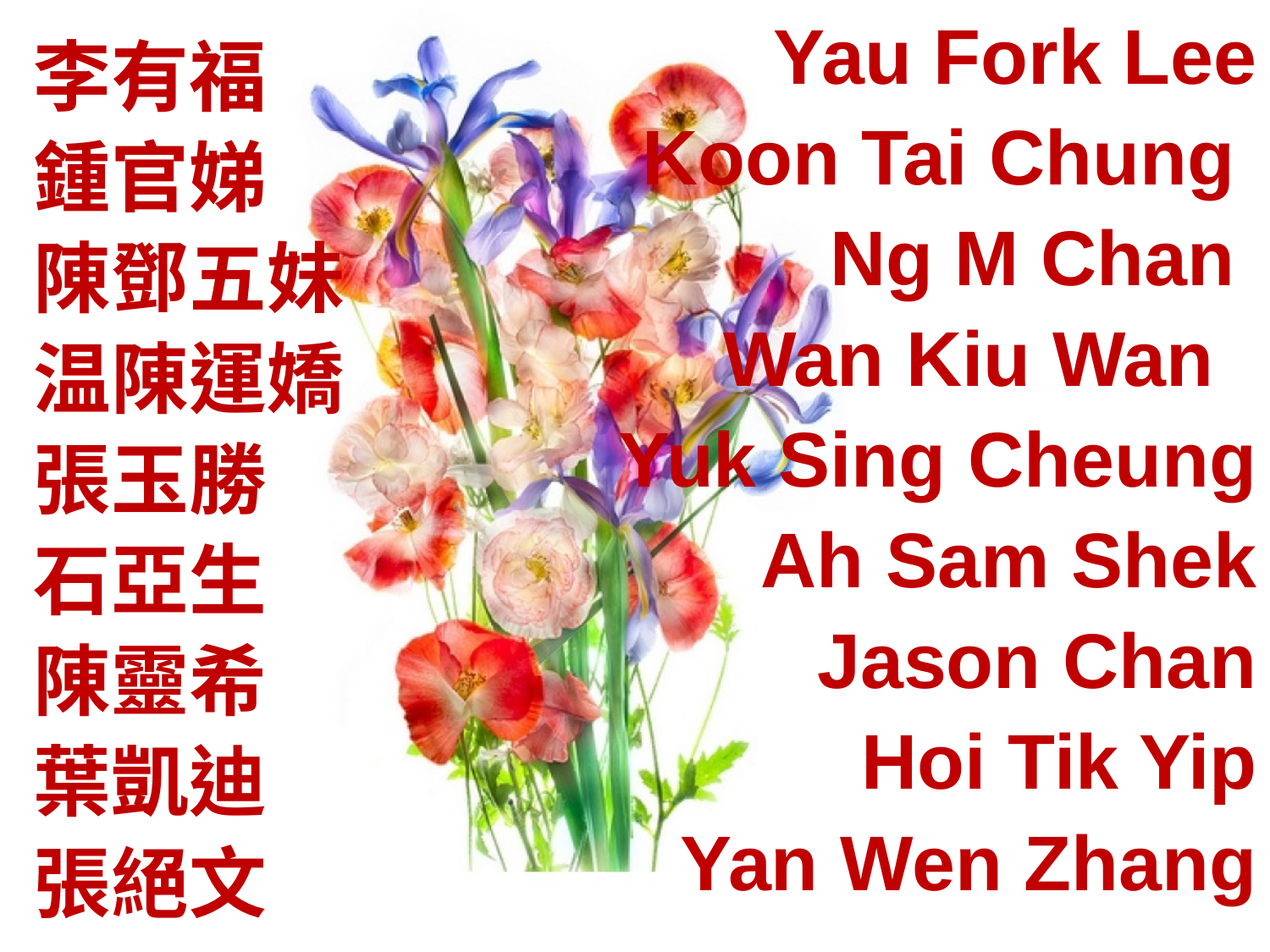

Yau Fork Lee
Koon Tai Chung
Ng M Chan
Wan Kiu Wan
Yuk Sing Cheung
Ah Sam Shek
Jason Chan
Hoi Tik Yip
Yan Wen Zhang
李有福
鍾官娣
陳鄧五妹
温陳運嬌
張玉勝
石亞生
陳靈希
葉凱迪
張絕文